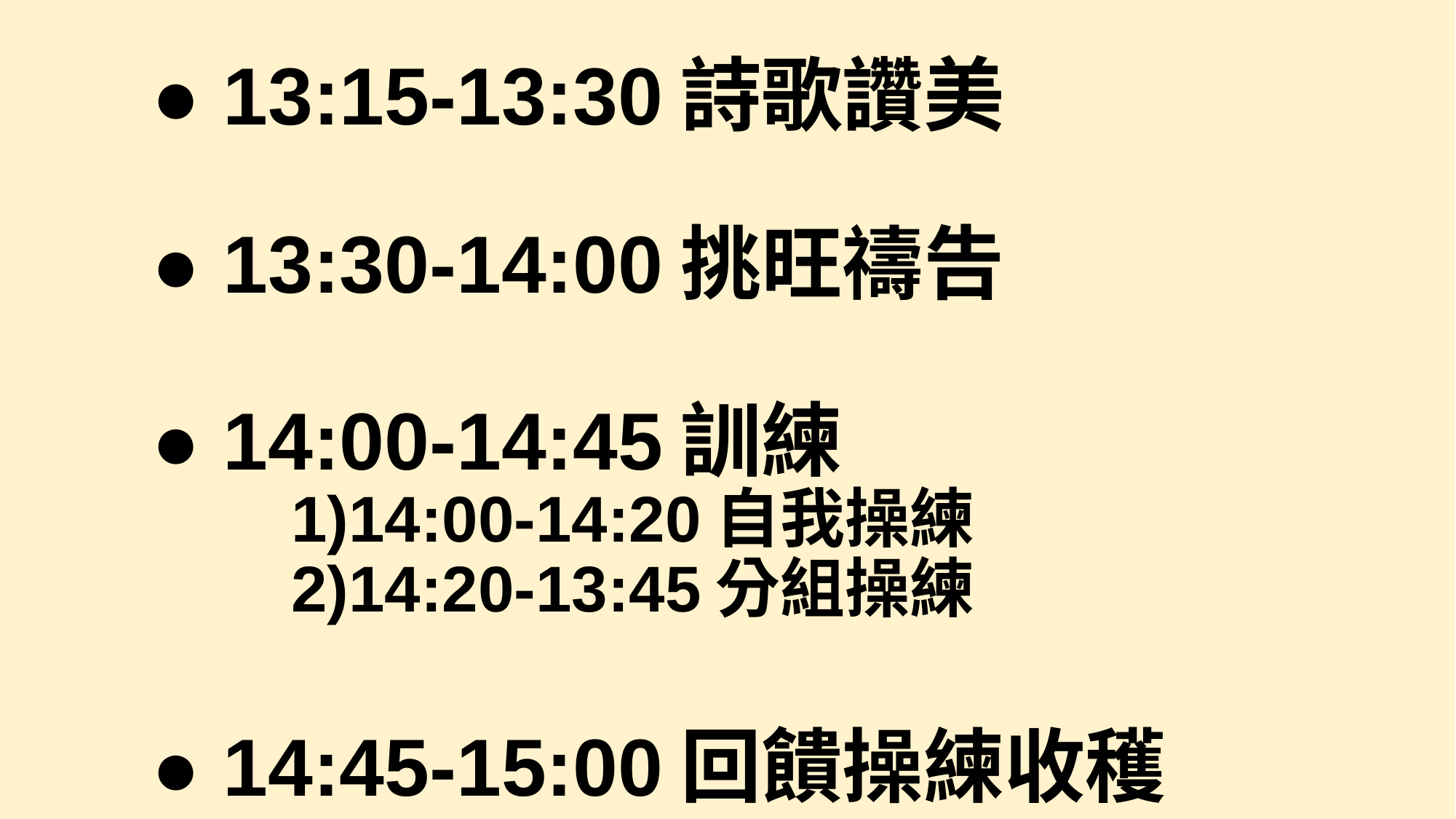

● 13:15-13:30詩歌讚美

 ● 13:30-14:00挑旺禱告

 ● 14:00-14:45訓練
         1)14:00-14:20自我操練
         2)14:20-13:45分組操練

 ● 14:45-15:00回饋操練收穫